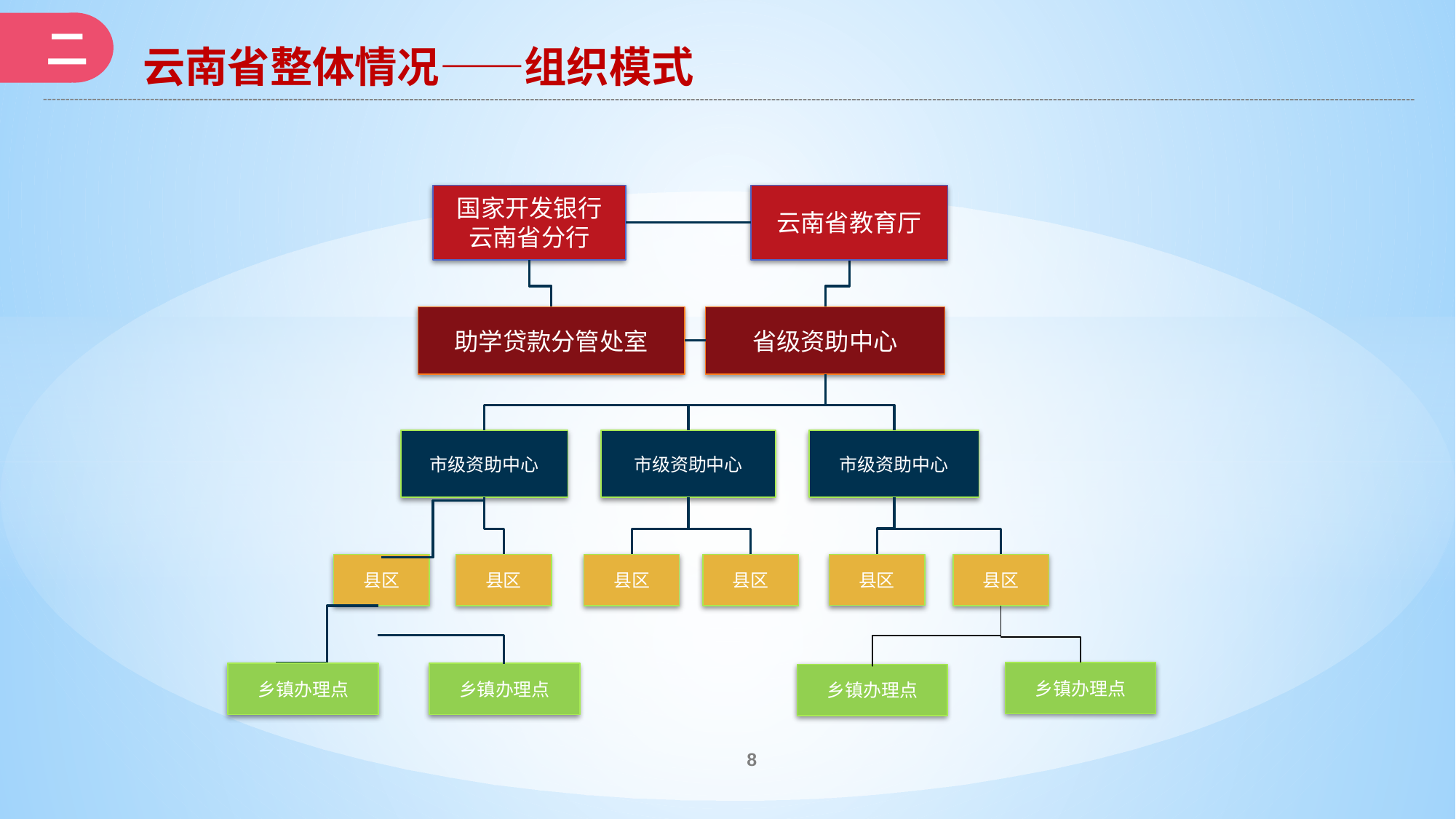

二
云南省整体情况——组织模式

云南省教育厅
国家开发银行
云南省分行
省级资助中心
助学贷款分管处室
市级资助中心
市级资助中心
市级资助中心
县区
县区
县区
县区
县区
县区
乡镇办理点
乡镇办理点
乡镇办理点
乡镇办理点
8